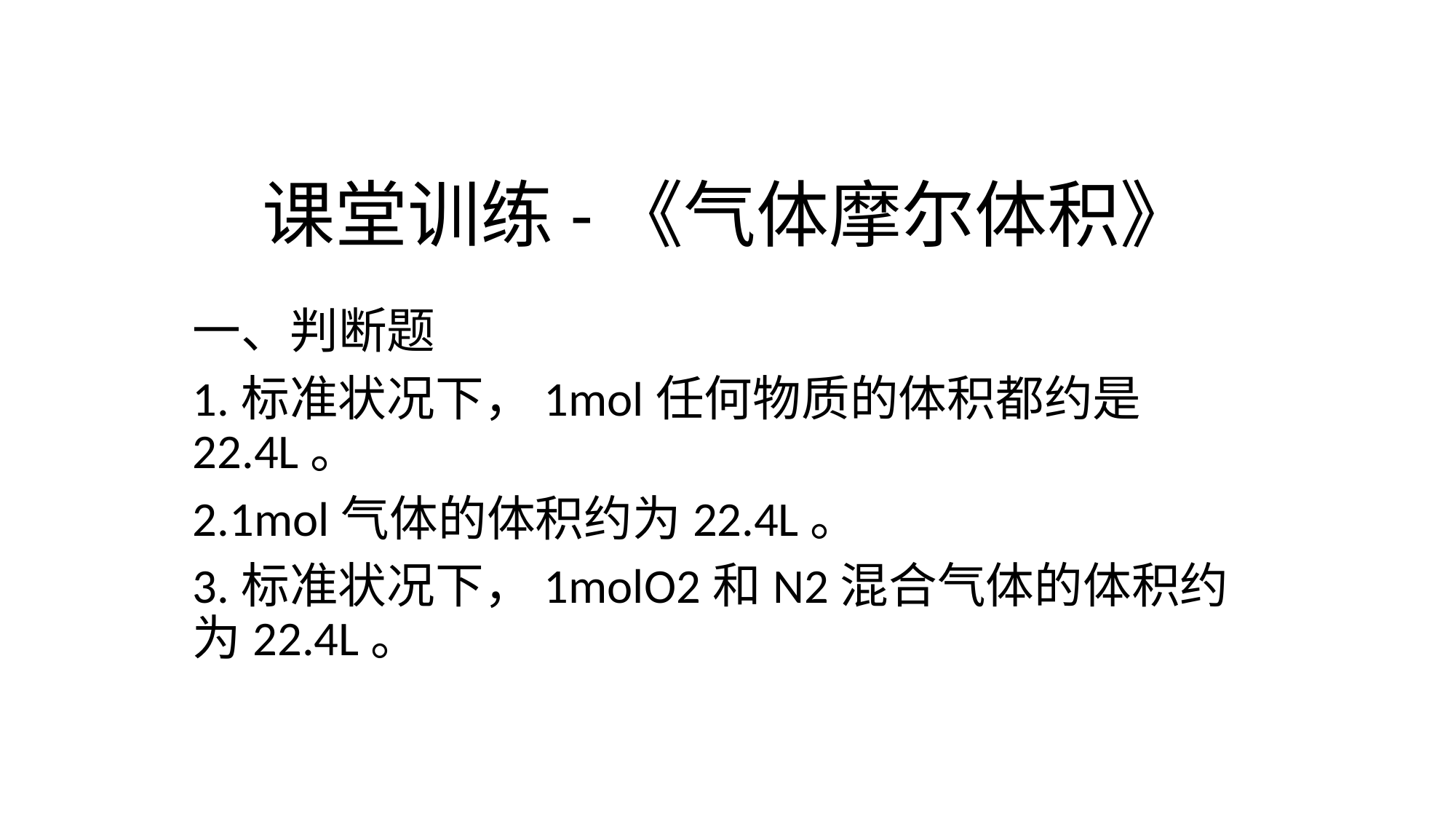

# 课堂训练-《气体摩尔体积》
一、判断题
1.标准状况下，1mol任何物质的体积都约是22.4L。
2.1mol气体的体积约为22.4L。
3.标准状况下，1molO2和N2混合气体的体积约为22.4L。